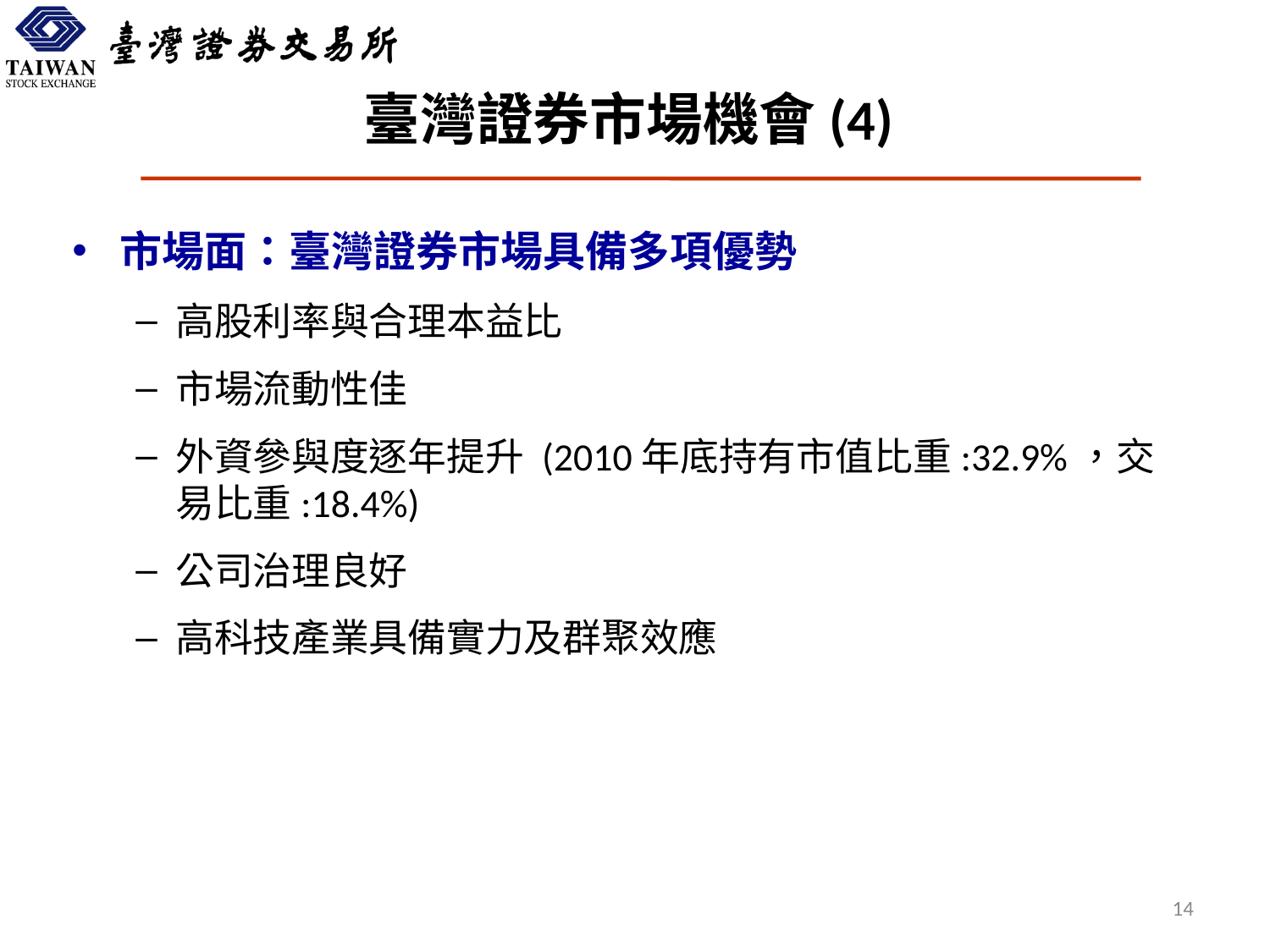

# 臺灣證券市場機會(4)
市場面：臺灣證券市場具備多項優勢
高股利率與合理本益比
市場流動性佳
外資參與度逐年提升 (2010年底持有市值比重:32.9%，交易比重:18.4%)
公司治理良好
高科技產業具備實力及群聚效應

14